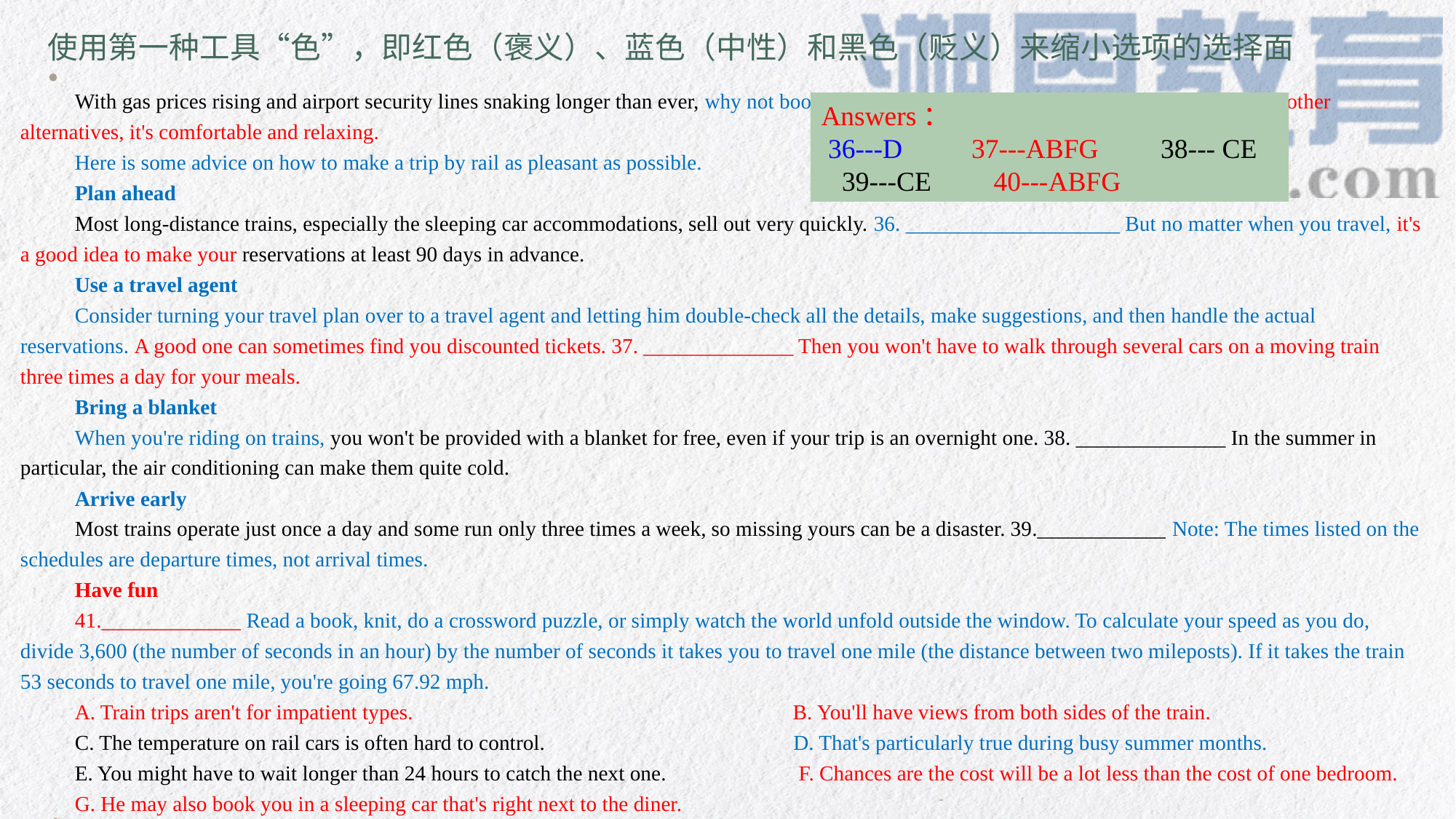

使用第一种工具“色”，即红色（褒义）、蓝色（中性）和黑色（贬义）来缩小选项的选择面
With gas prices rising and airport security lines snaking longer than ever, why not book your next domestic vacation on a train? Compared to other alternatives, it's comfortable and relaxing.
Here is some advice on how to make a trip by rail as pleasant as possible.
Plan ahead
Most long-distance trains, especially the sleeping car accommodations, sell out very quickly. 36. ____________________ But no matter when you travel, it's a good idea to make your reservations at least 90 days in advance.
Use a travel agent
Consider turning your travel plan over to a travel agent and letting him double-check all the details, make suggestions, and then handle the actual reservations. A good one can sometimes find you discounted tickets. 37. ______________ Then you won't have to walk through several cars on a moving train three times a day for your meals.
Bring a blanket
When you're riding on trains, you won't be provided with a blanket for free, even if your trip is an overnight one. 38. ______________ In the summer in particular, the air conditioning can make them quite cold.
Arrive early
Most trains operate just once a day and some run only three times a week, so missing yours can be a disaster. 39.____________ Note: The times listed on the schedules are departure times, not arrival times.
Have fun
41._____________ Read a book, knit, do a crossword puzzle, or simply watch the world unfold outside the window. To calculate your speed as you do, divide 3,600 (the number of seconds in an hour) by the number of seconds it takes you to travel one mile (the distance between two mileposts). If it takes the train 53 seconds to travel one mile, you're going 67.92 mph.
A. Train trips aren't for impatient types.                                                                        B. You'll have views from both sides of the train.
C. The temperature on rail cars is often hard to control.                                               D. That's particularly true during busy summer months.
E. You might have to wait longer than 24 hours to catch the next one.                         F. Chances are the cost will be a lot less than the cost of one bedroom.
G. He may also book you in a sleeping car that's right next to the diner.
Answers： 36---D          37---ABFG         38--- CE
   39---CE         40---ABFG
e7d195523061f1c0c2b73831c94a3edc981f60e396d3e182073EE1468018468A7F192AE5E5CD515B6C3125F8AF6E4EE646174E8CF0B46FD19828DCE8CDA3B3A044A74F0E769C5FA8CB87AB6FC303C8BA3785FAC64AF5424764E128FECAE4CC72932BB65C8C121A0F41C1707D94688ED66335DC6AE12288BF2055523C0C26863D2CD4AC454A29EEC183CEF0375334B579